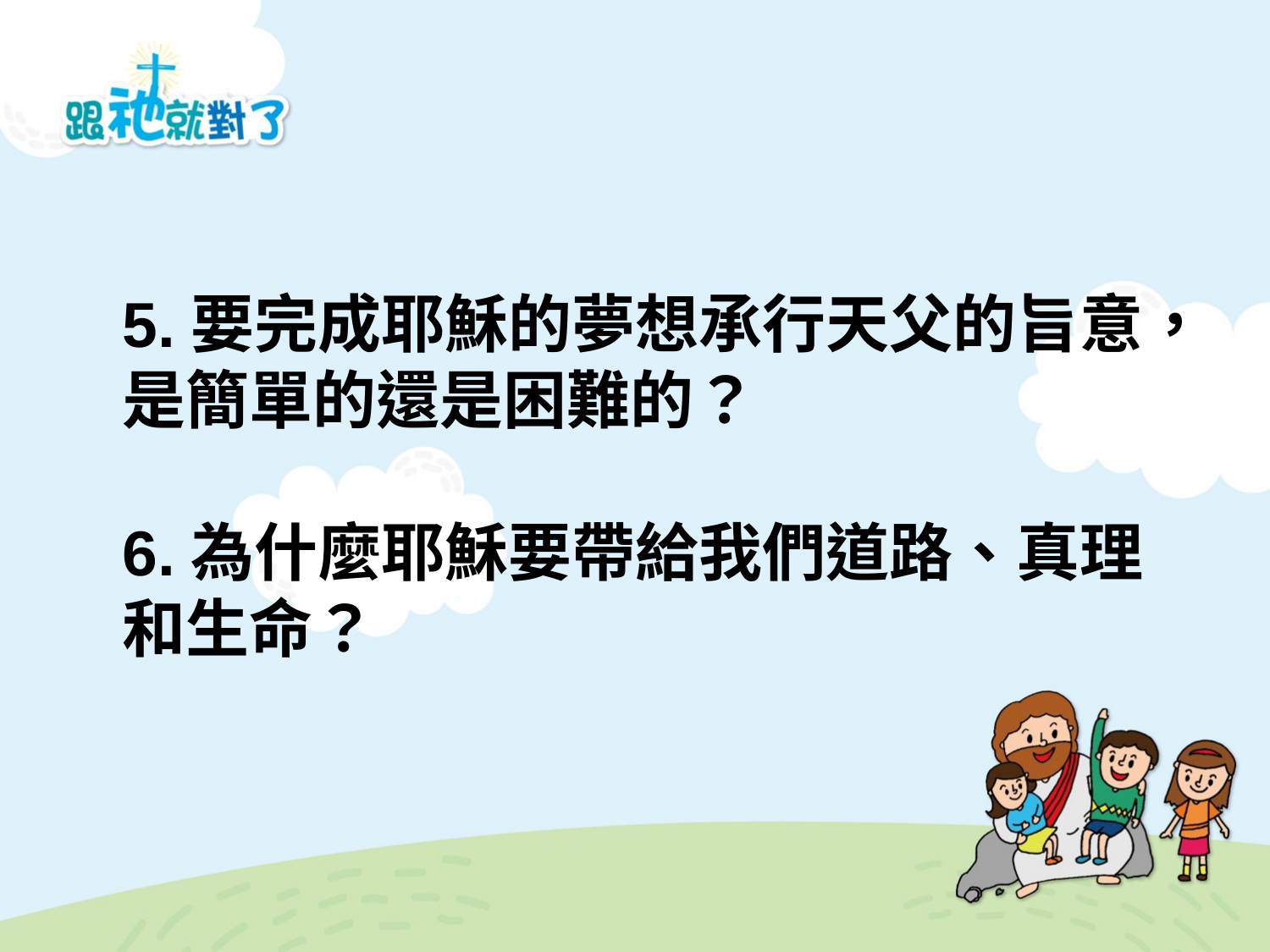

5.要完成耶穌的夢想承行天父的旨意，是簡單的還是困難的？

6.為什麼耶穌要帶給我們道路、真理和生命？